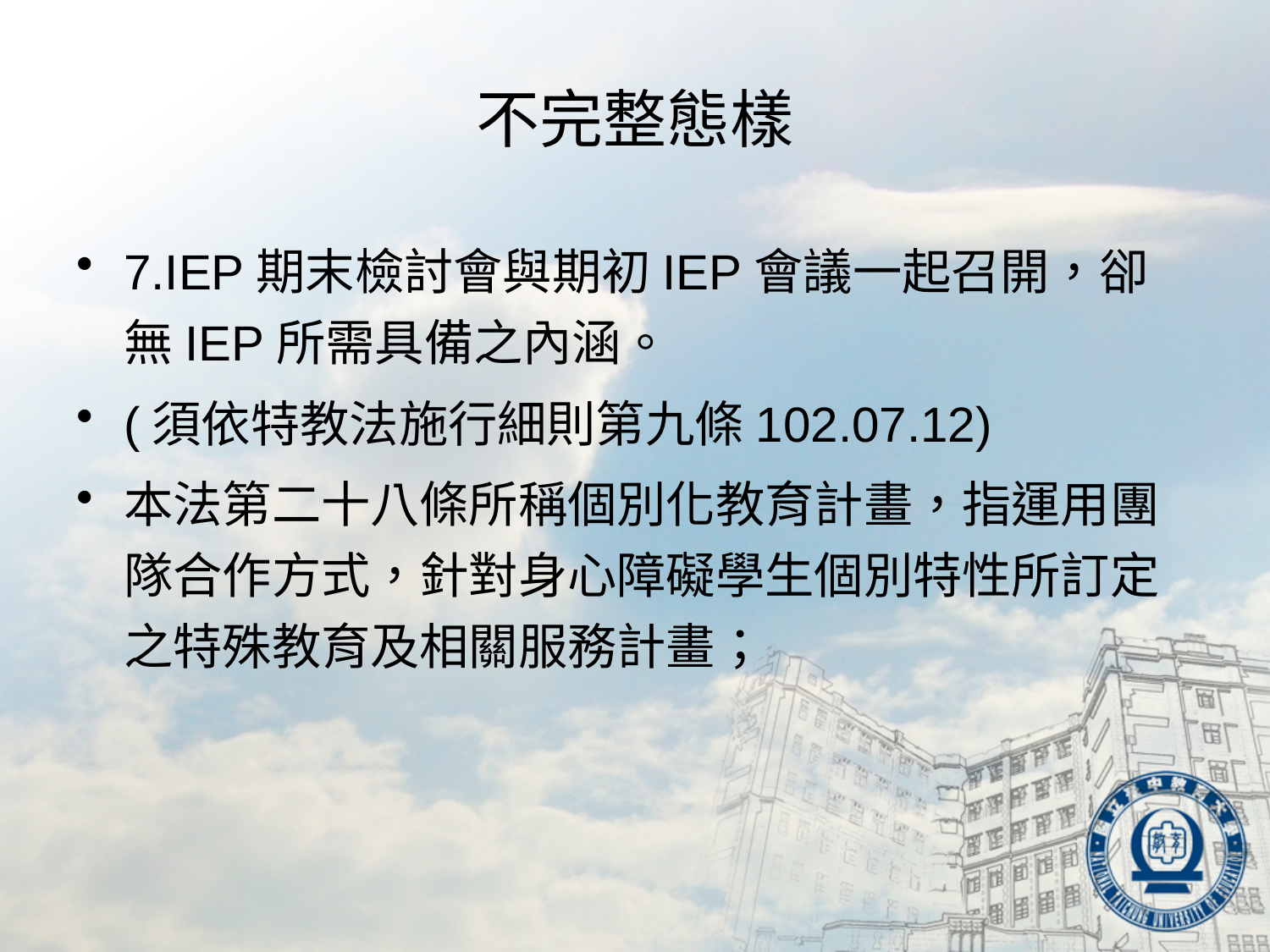

# 不完整態樣
7.IEP期末檢討會與期初IEP會議一起召開，卻無IEP所需具備之內涵。
(須依特教法施行細則第九條102.07.12)
本法第二十八條所稱個別化教育計畫，指運用團隊合作方式，針對身心障礙學生個別特性所訂定之特殊教育及相關服務計畫；